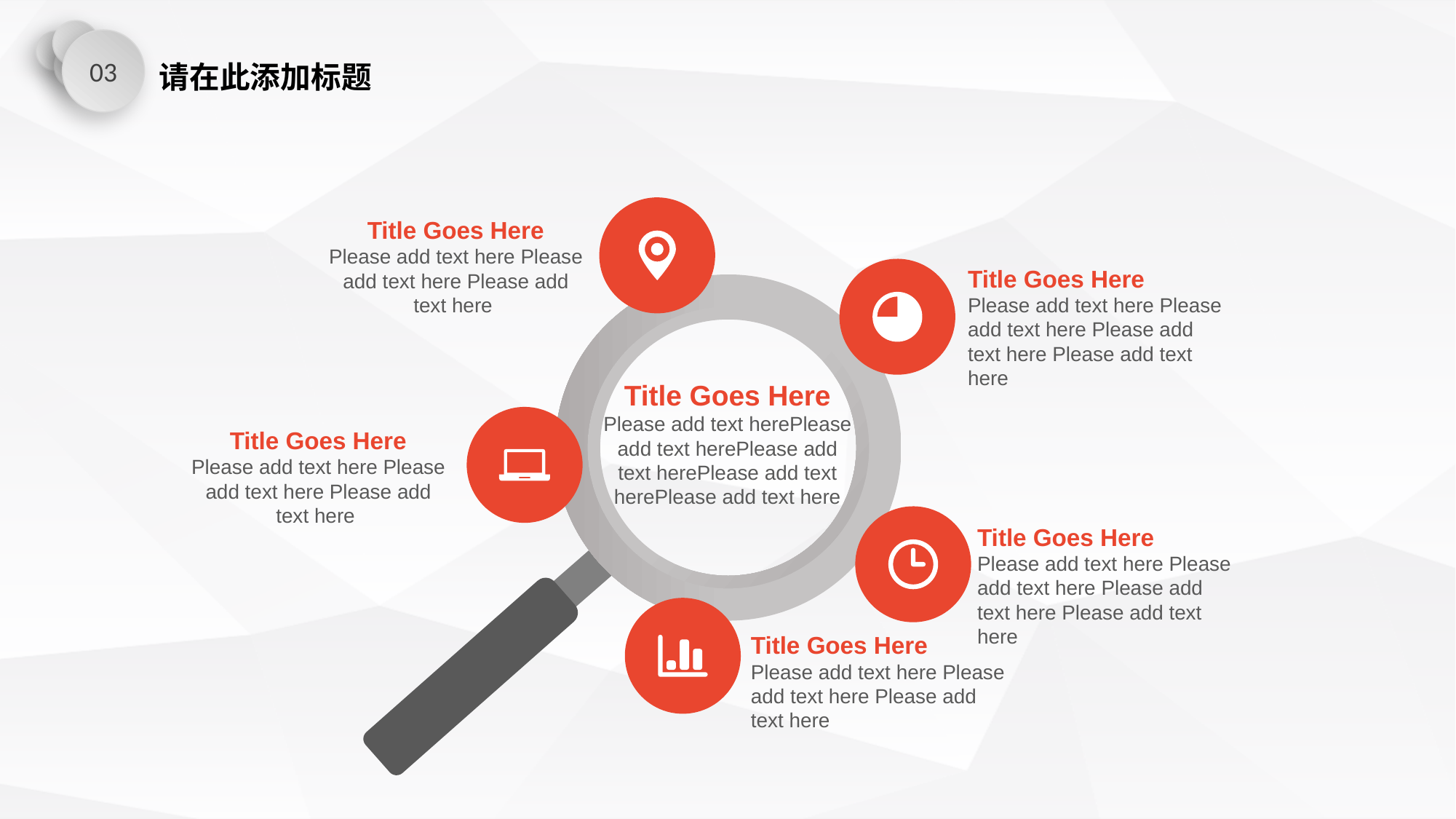

03
请在此添加标题

Title Goes Here
Please add text here Please add text here Please add text here

Title Goes Here
Please add text here Please add text here Please add text here Please add text here

Title Goes Here
Please add text herePlease add text herePlease add text herePlease add text herePlease add text here

Title Goes Here
Please add text here Please add text here Please add text here

Title Goes Here
Please add text here Please add text here Please add text here Please add text here

Title Goes Here
Please add text here Please add text here Please add text here